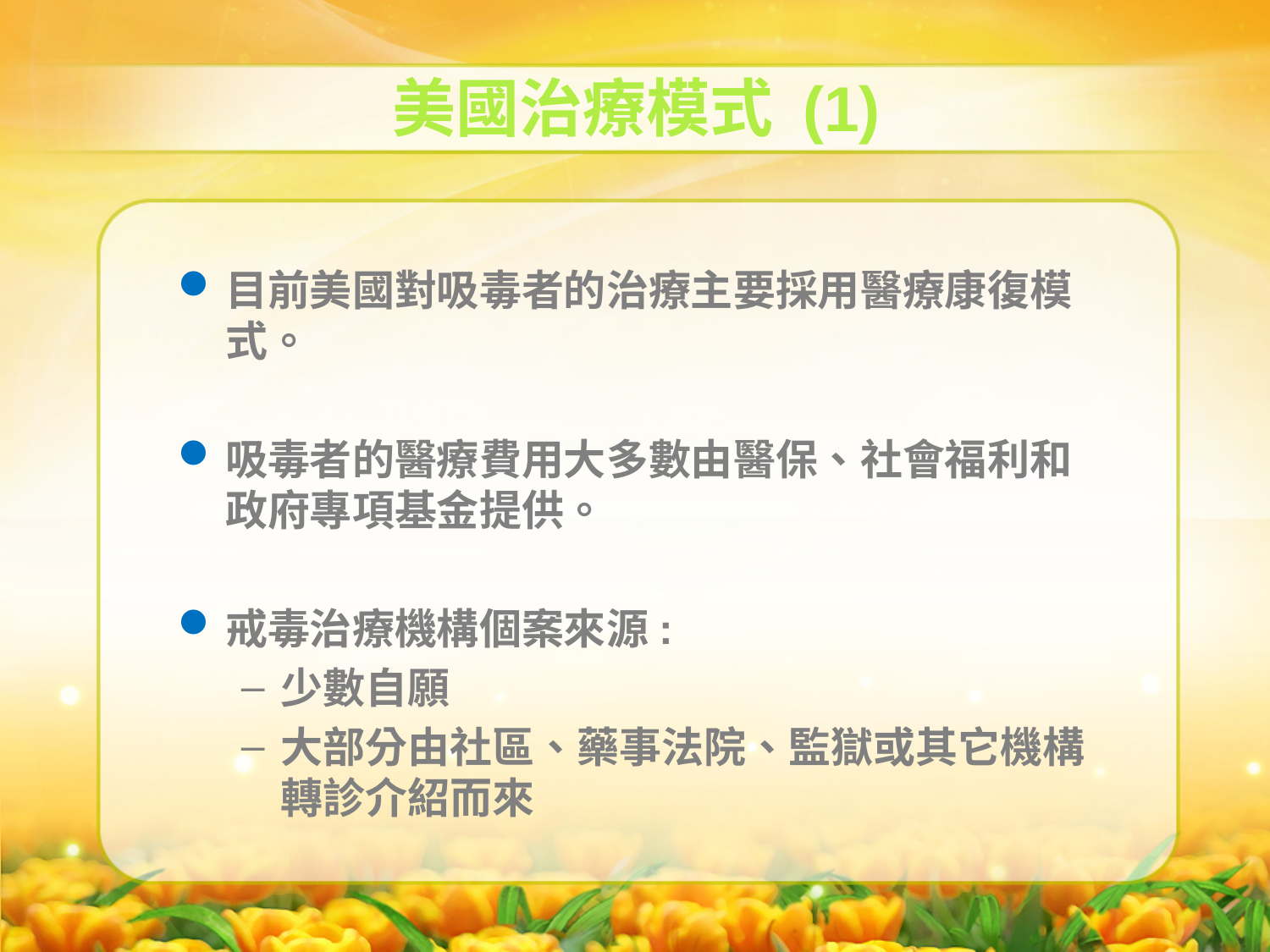

美國治療模式 (1)
目前美國對吸毒者的治療主要採用醫療康復模式。

吸毒者的醫療費用大多數由醫保、社會福利和政府專項基金提供。

戒毒治療機構個案來源:
少數自願
大部分由社區、藥事法院、監獄或其它機構轉診介紹而來